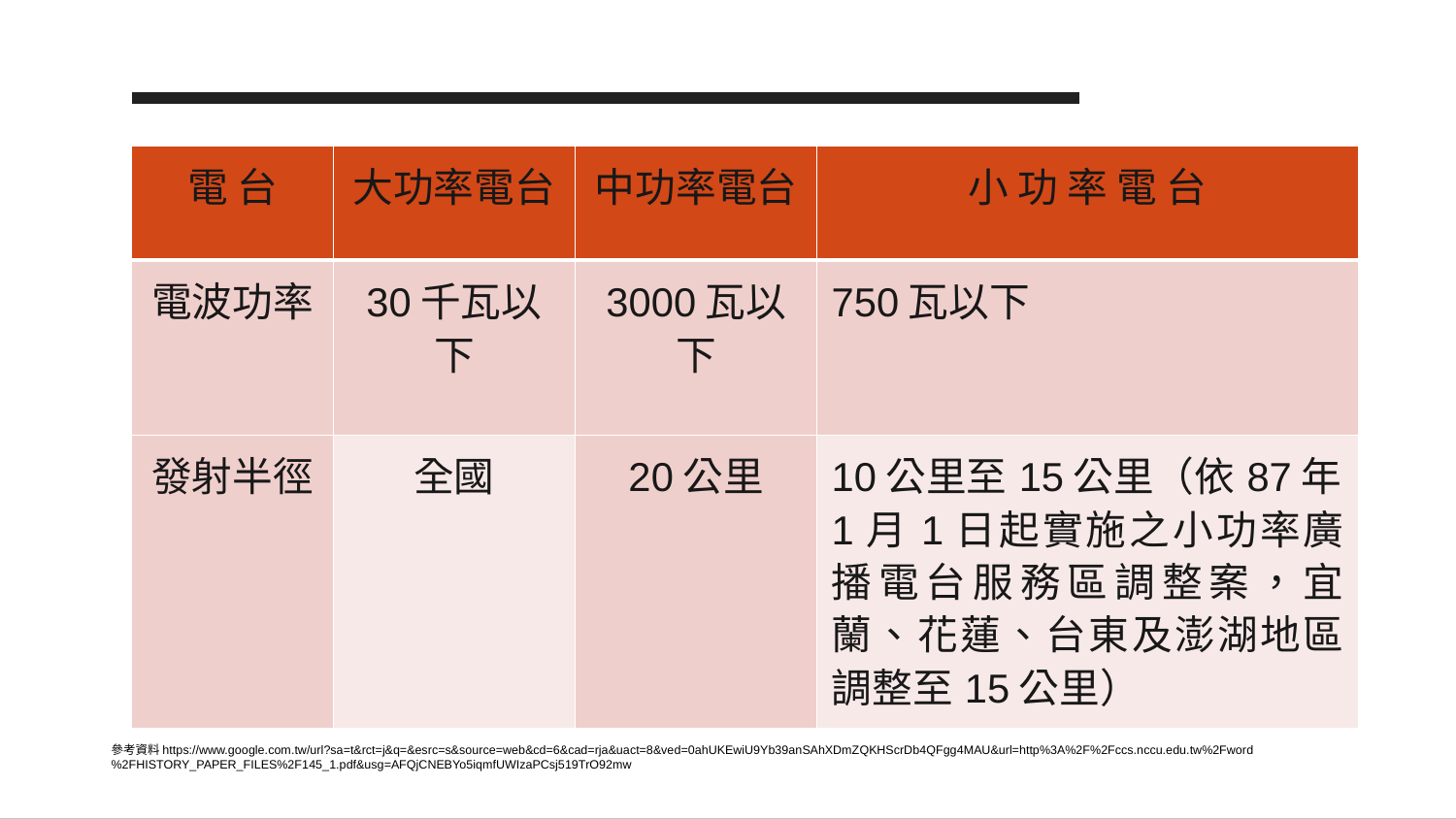

#
| 電 台 | 大功率電台 | 中功率電台 | 小 功 率 電 台 |
| --- | --- | --- | --- |
| 電波功率 | 30千瓦以下 | 3000瓦以下 | 750瓦以下 |
| 發射半徑 | 全國 | 20公里 | 10公里至15公里（依87年1月1日起實施之小功率廣播電台服務區調整案，宜蘭、花蓮、台東及澎湖地區調整至15公里） |

參考資料https://www.google.com.tw/url?sa=t&rct=j&q=&esrc=s&source=web&cd=6&cad=rja&uact=8&ved=0ahUKEwiU9Yb39anSAhXDmZQKHScrDb4QFgg4MAU&url=http%3A%2F%2Fccs.nccu.edu.tw%2Fword%2FHISTORY_PAPER_FILES%2F145_1.pdf&usg=AFQjCNEBYo5iqmfUWIzaPCsj519TrO92mw